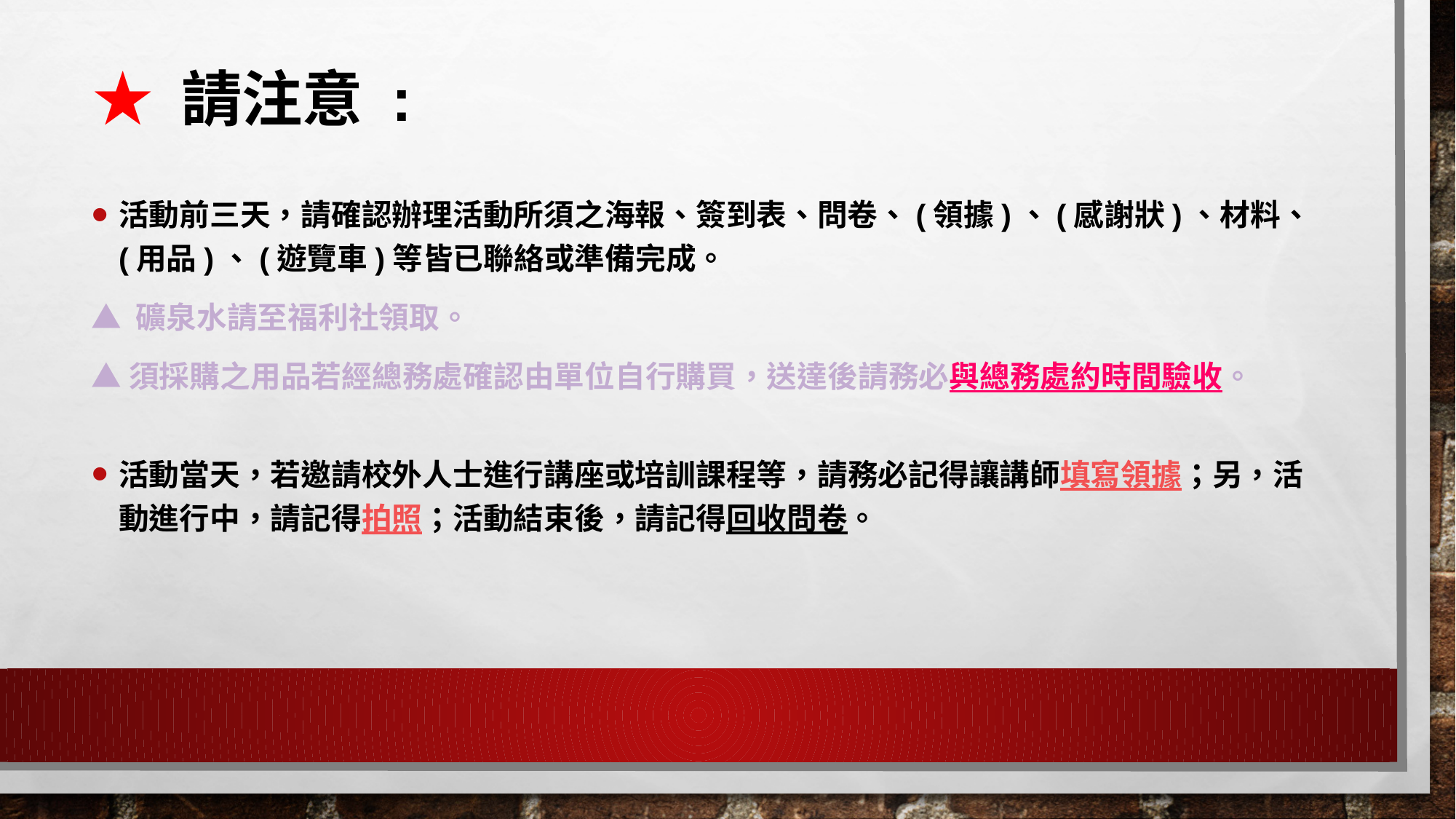

# ★ 請注意 :
活動前三天，請確認辦理活動所須之海報、簽到表、問卷、(領據)、(感謝狀)、材料、(用品)、(遊覽車)等皆已聯絡或準備完成。
▲ 礦泉水請至福利社領取。
▲須採購之用品若經總務處確認由單位自行購買，送達後請務必與總務處約時間驗收。

活動當天，若邀請校外人士進行講座或培訓課程等，請務必記得讓講師填寫領據；另，活動進行中，請記得拍照；活動結束後，請記得回收問卷。